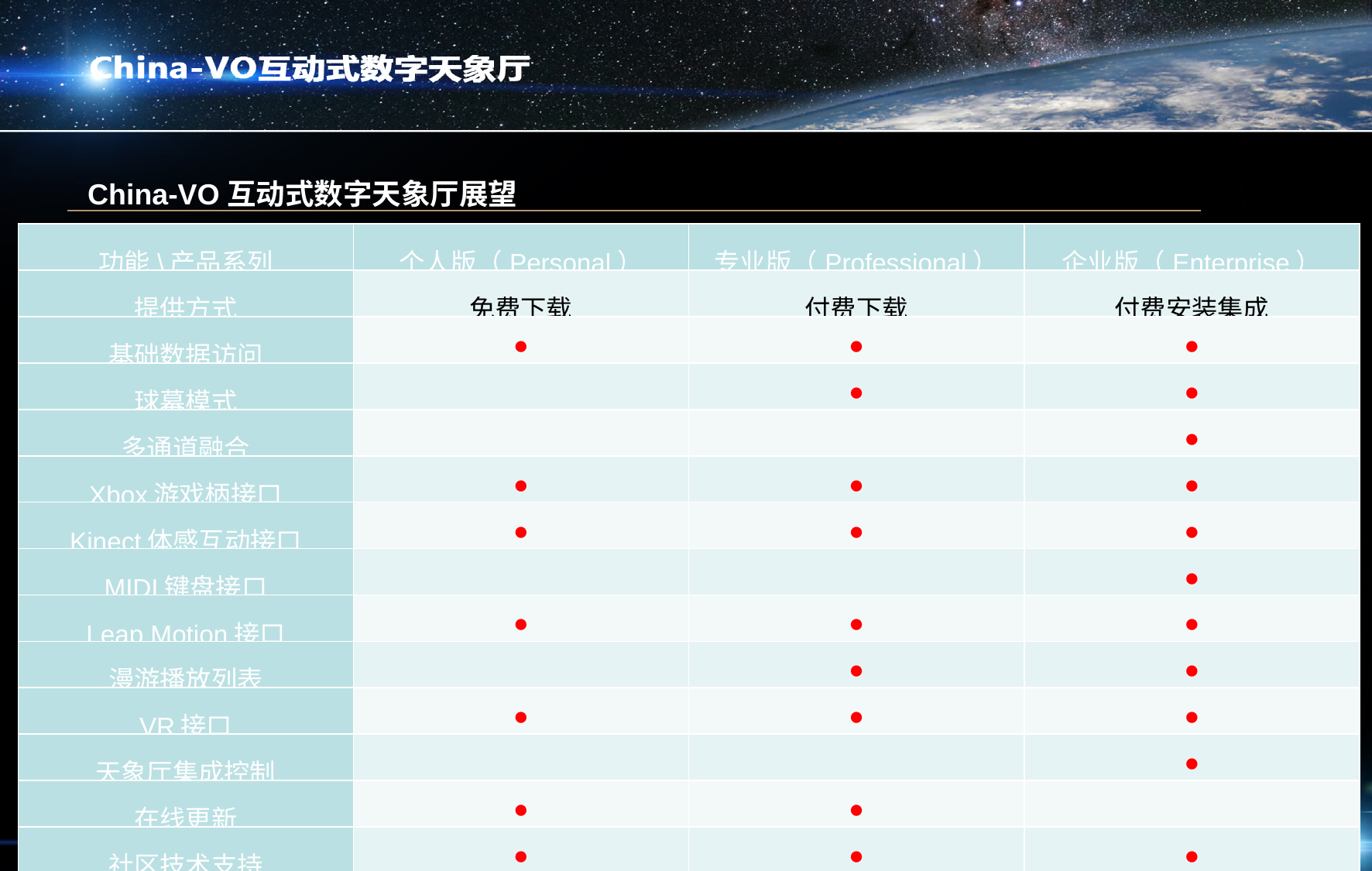

China-VO互动式数字天象厅展望
| 功能\产品系列 | 个人版（Personal） | 专业版（Professional） | 企业版（Enterprise） |
| --- | --- | --- | --- |
| 提供方式 | 免费下载 | 付费下载 | 付费安装集成 |
| 基础数据访问 | ● | ● | ● |
| 球幕模式 |  | ● | ● |
| 多通道融合 |  |  | ● |
| Xbox游戏柄接口 | ● | ● | ● |
| Kinect体感互动接口 | ● | ● | ● |
| MIDI键盘接口 |  |  | ● |
| Leap Motion接口 | ● | ● | ● |
| 漫游播放列表 |  | ● | ● |
| VR接口 | ● | ● | ● |
| 天象厅集成控制 |  |  | ● |
| 在线更新 | ● | ● |  |
| 社区技术支持 | ● | ● | ● |
| 专业技术支持 |  | ● | ● |